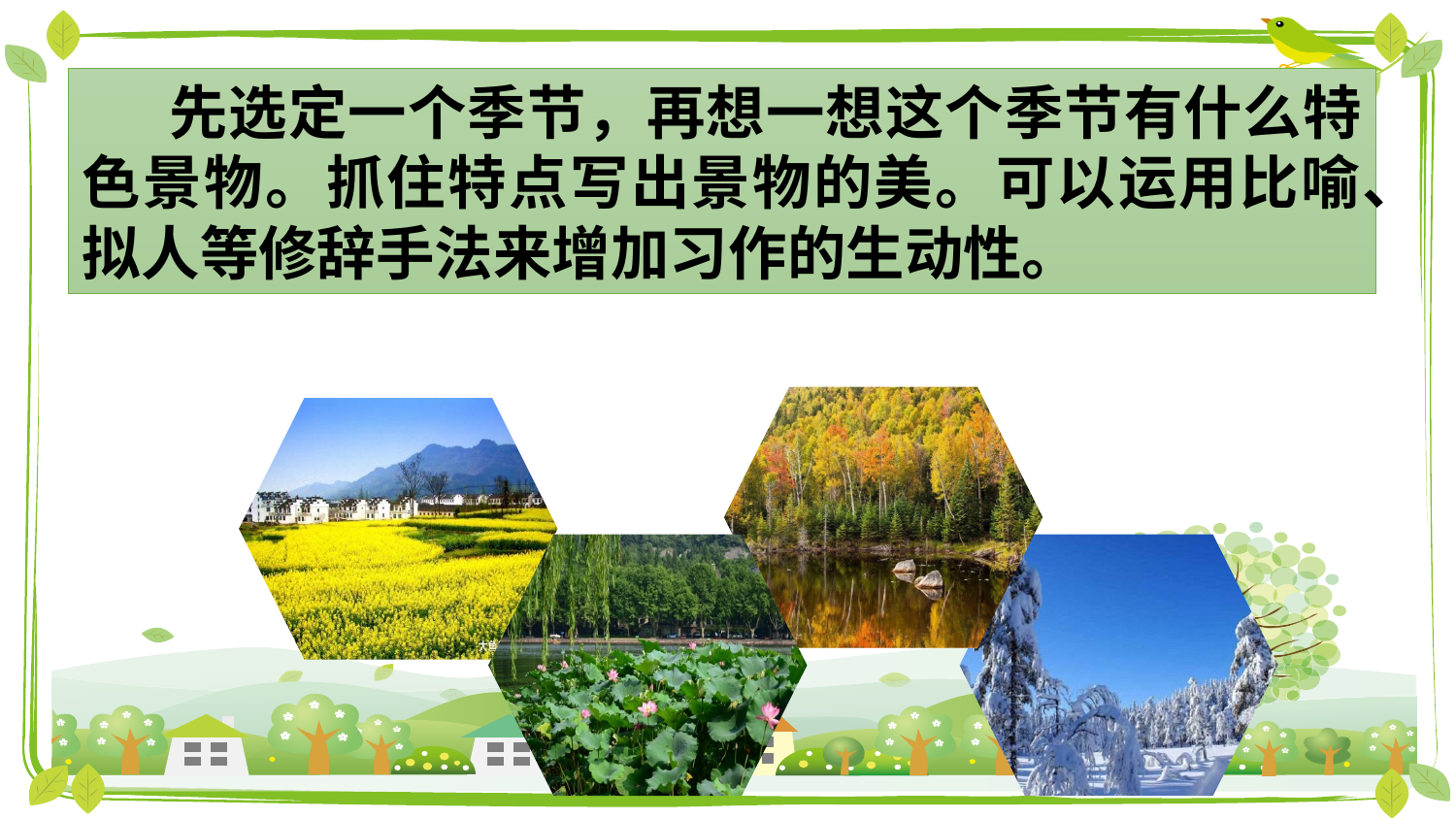

先选定一个季节，再想一想这个季节有什么特色景物。抓住特点写出景物的美。可以运用比喻、拟人等修辞手法来增加习作的生动性。